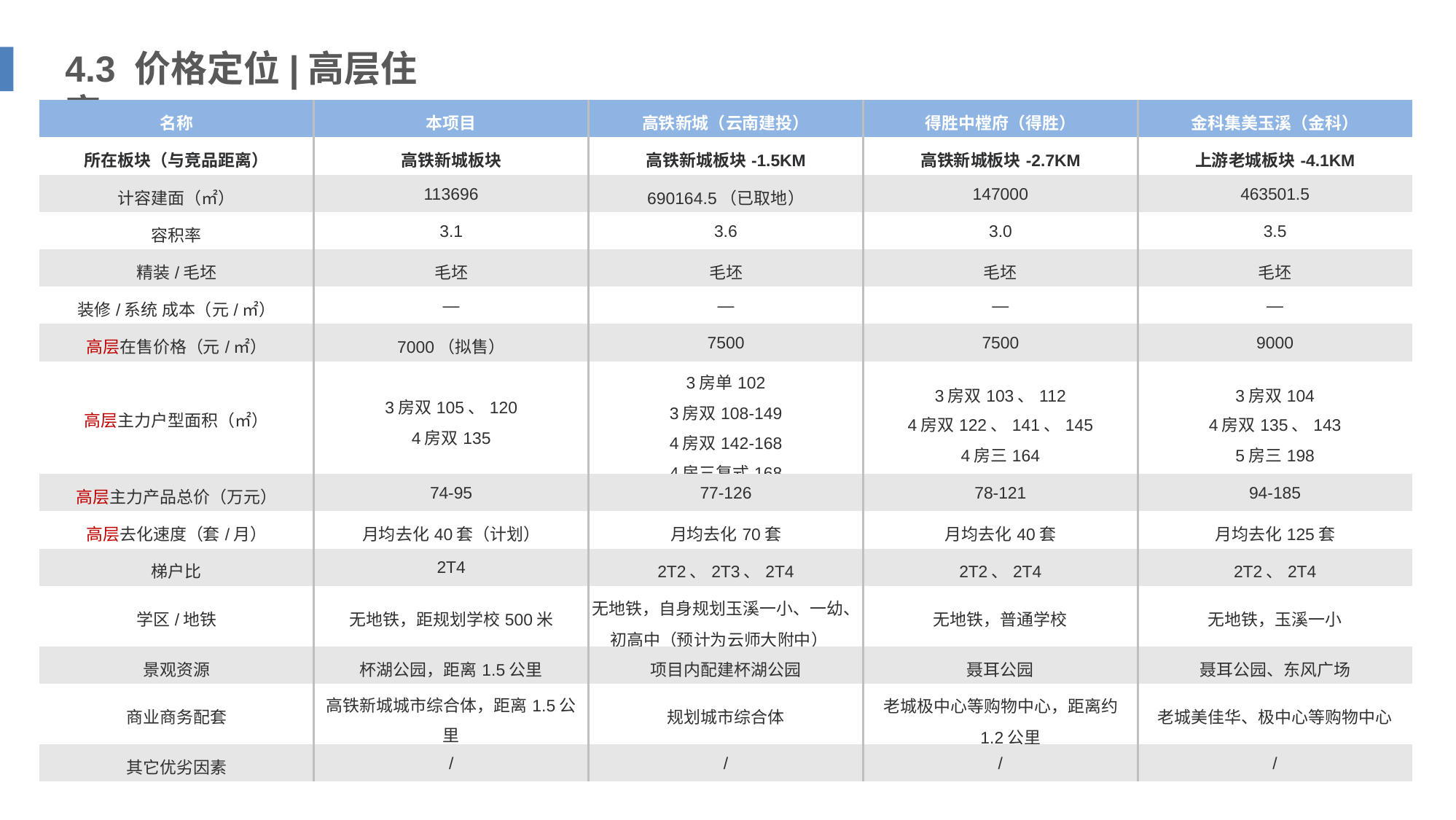

# 4.3 价格定位|高层住宅
| 名称 | 本项目 | 高铁新城（云南建投） | 得胜中樘府（得胜） | 金科集美玉溪（金科） |
| --- | --- | --- | --- | --- |
| 所在板块（与竞品距离） | 高铁新城板块 | 高铁新城板块-1.5KM | 高铁新城板块-2.7KM | 上游老城板块-4.1KM |
| 计容建面（㎡） | 113696 | 690164.5（已取地） | 147000 | 463501.5 |
| 容积率 | 3.1 | 3.6 | 3.0 | 3.5 |
| 精装/毛坯 | 毛坯 | 毛坯 | 毛坯 | 毛坯 |
| 装修/系统 成本（元/㎡） | — | — | — | — |
| 高层在售价格（元/㎡） | 7000（拟售） | 7500 | 7500 | 9000 |
| 高层主力户型面积（㎡） | 3房双105、120 4房双135 | 3房单102 3房双108-149 4房双142-168 4房三复式168 | 3房双103、112 4房双122、141、145 4房三164 | 3房双104 4房双135、143 5房三198 |
| 高层主力产品总价（万元） | 74-95 | 77-126 | 78-121 | 94-185 |
| 高层去化速度（套/月） | 月均去化40套（计划） | 月均去化70套 | 月均去化40套 | 月均去化125套 |
| 梯户比 | 2T4 | 2T2、2T3、2T4 | 2T2、2T4 | 2T2、2T4 |
| 学区/地铁 | 无地铁，距规划学校500米 | 无地铁，自身规划玉溪一小、一幼、 初高中（预计为云师大附中） | 无地铁，普通学校 | 无地铁，玉溪一小 |
| 景观资源 | 杯湖公园，距离1.5公里 | 项目内配建杯湖公园 | 聂耳公园 | 聂耳公园、东风广场 |
| 商业商务配套 | 高铁新城城市综合体，距离1.5公 里 | 规划城市综合体 | 老城极中心等购物中心，距离约 1.2公里 | 老城美佳华、极中心等购物中心 |
| 其它优劣因素 | / | / | / | / |